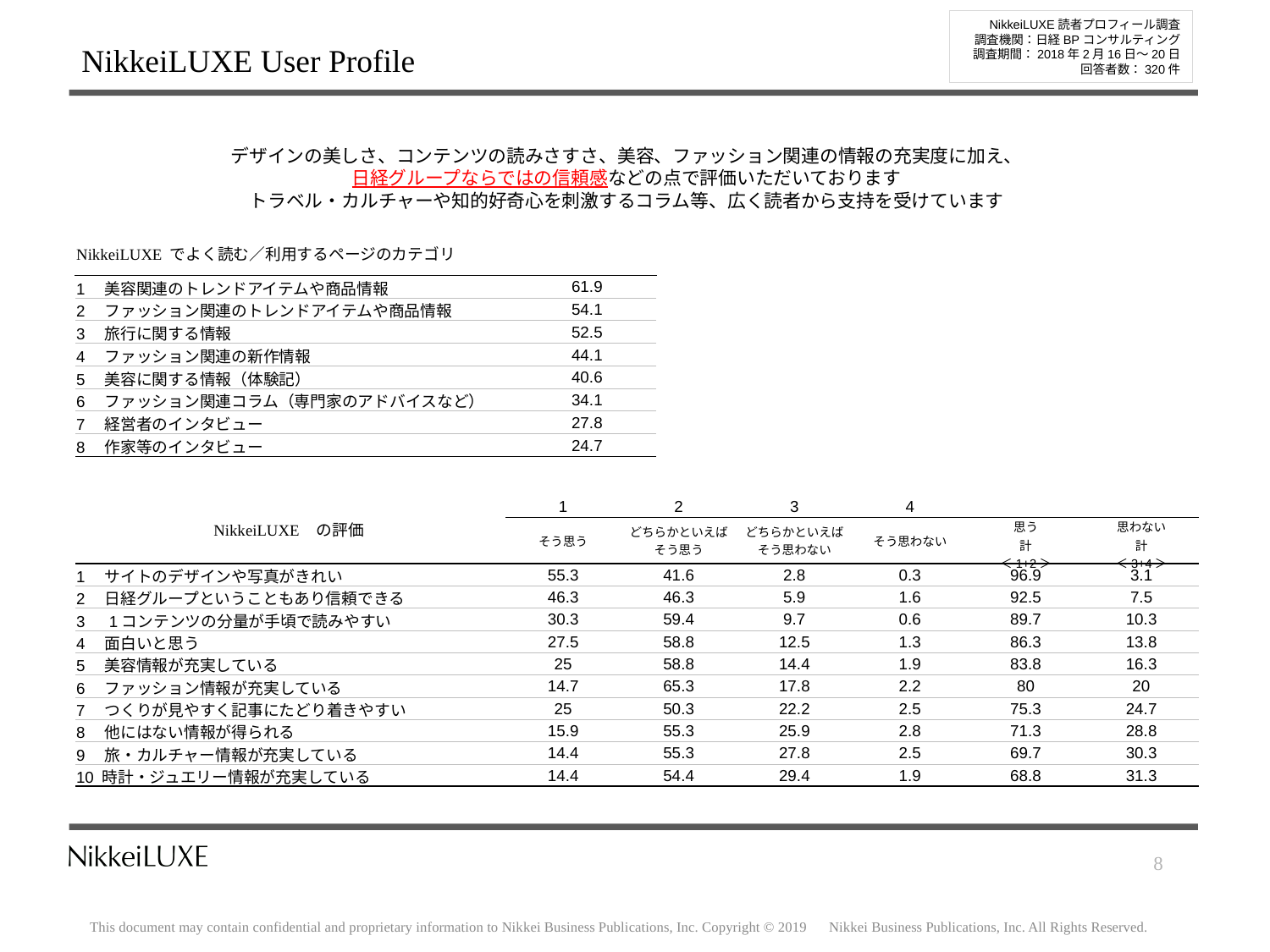

NikkeiLUXE読者プロフィール調査
調査機関：日経BPコンサルティング
調査期間：2018年2月16日～20日
回答者数：320件
NikkeiLUXE User Profile
デザインの美しさ、コンテンツの読みさすさ、美容、ファッション関連の情報の充実度に加え、
日経グループならではの信頼感などの点で評価いただいております
トラベル・カルチャーや知的好奇心を刺激するコラム等、広く読者から支持を受けています
| NikkeiLUXE でよく読む／利用するページのカテゴリ |  |
| --- | --- |
| 1　美容関連のトレンドアイテムや商品情報 | 61.9 |
| 2　ファッション関連のトレンドアイテムや商品情報 | 54.1 |
| 3　旅行に関する情報 | 52.5 |
| 4　ファッション関連の新作情報 | 44.1 |
| 5　美容に関する情報（体験記） | 40.6 |
| 6　ファッション関連コラム（専門家のアドバイスなど） | 34.1 |
| 7　経営者のインタビュー | 27.8 |
| 8　作家等のインタビュー | 24.7 |
| NikkeiLUXE の評価 | 1 | 2 | 3 | 4 |  |  |
| --- | --- | --- | --- | --- | --- | --- |
|  | そう思う | どちらかといえば そう思う | どちらかといえば そう思わない | そう思わない | 思う 計 ＜1+2＞ | 思わない 計 ＜3+4＞ |
| 1　サイトのデザインや写真がきれい | 55.3 | 41.6 | 2.8 | 0.3 | 96.9 | 3.1 |
| 2　日経グループということもあり信頼できる | 46.3 | 46.3 | 5.9 | 1.6 | 92.5 | 7.5 |
| 3　1コンテンツの分量が手頃で読みやすい | 30.3 | 59.4 | 9.7 | 0.6 | 89.7 | 10.3 |
| 4　面白いと思う | 27.5 | 58.8 | 12.5 | 1.3 | 86.3 | 13.8 |
| 5　美容情報が充実している | 25 | 58.8 | 14.4 | 1.9 | 83.8 | 16.3 |
| 6　ファッション情報が充実している | 14.7 | 65.3 | 17.8 | 2.2 | 80 | 20 |
| 7　つくりが見やすく記事にたどり着きやすい | 25 | 50.3 | 22.2 | 2.5 | 75.3 | 24.7 |
| 8　他にはない情報が得られる | 15.9 | 55.3 | 25.9 | 2.8 | 71.3 | 28.8 |
| 9　旅・カルチャー情報が充実している | 14.4 | 55.3 | 27.8 | 2.5 | 69.7 | 30.3 |
| 10 時計・ジュエリー情報が充実している | 14.4 | 54.4 | 29.4 | 1.9 | 68.8 | 31.3 |
|  |  |  |  |  |  |  |
8
This document may contain confidential and proprietary information to Nikkei Business Publications, Inc. Copyright © 2019　Nikkei Business Publications, Inc. All Rights Reserved.